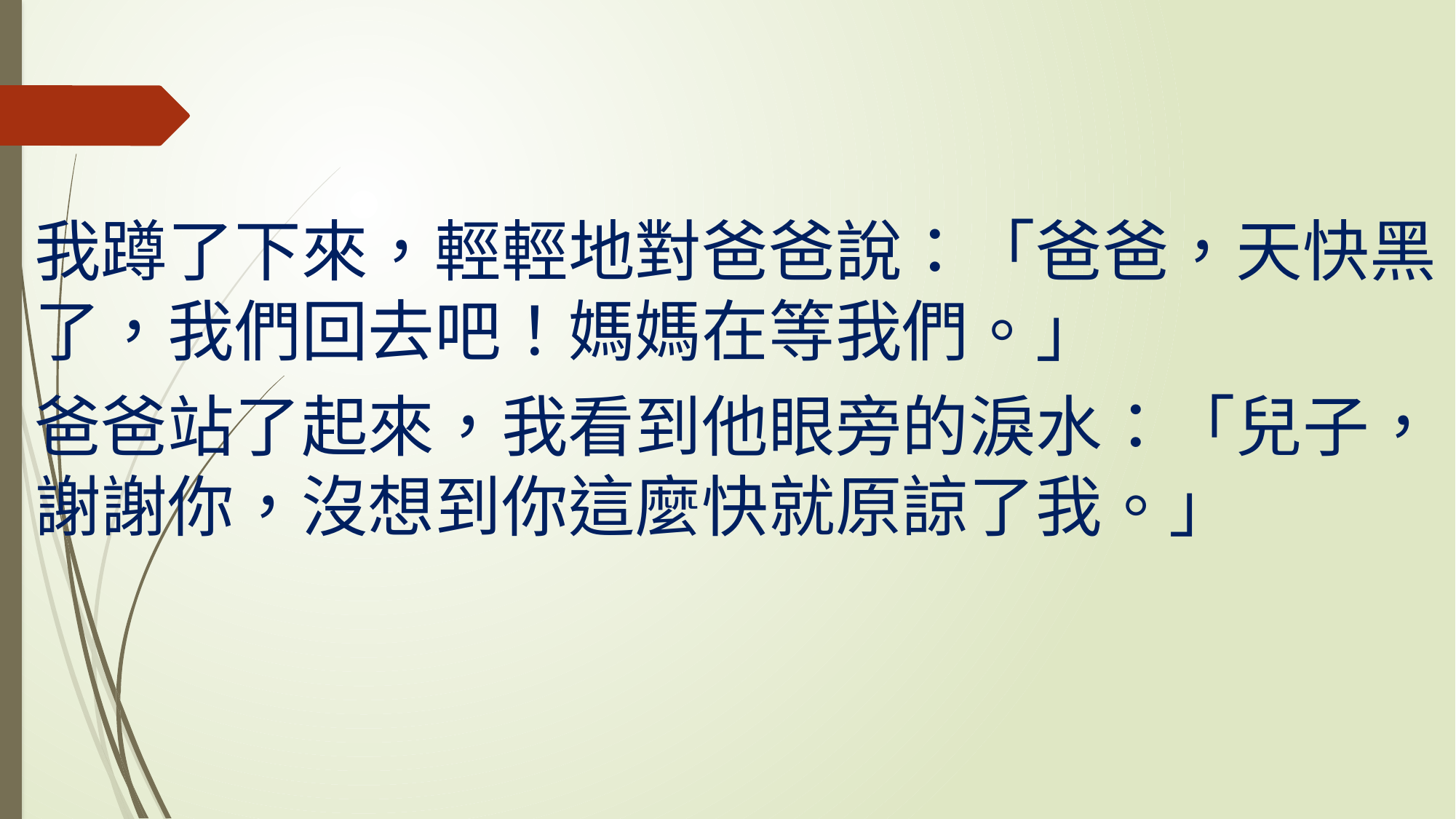

#
我蹲了下來，輕輕地對爸爸說：「爸爸，天快黑了，我們回去吧！媽媽在等我們。」
爸爸站了起來，我看到他眼旁的淚水：「兒子，謝謝你，沒想到你這麼快就原諒了我。」